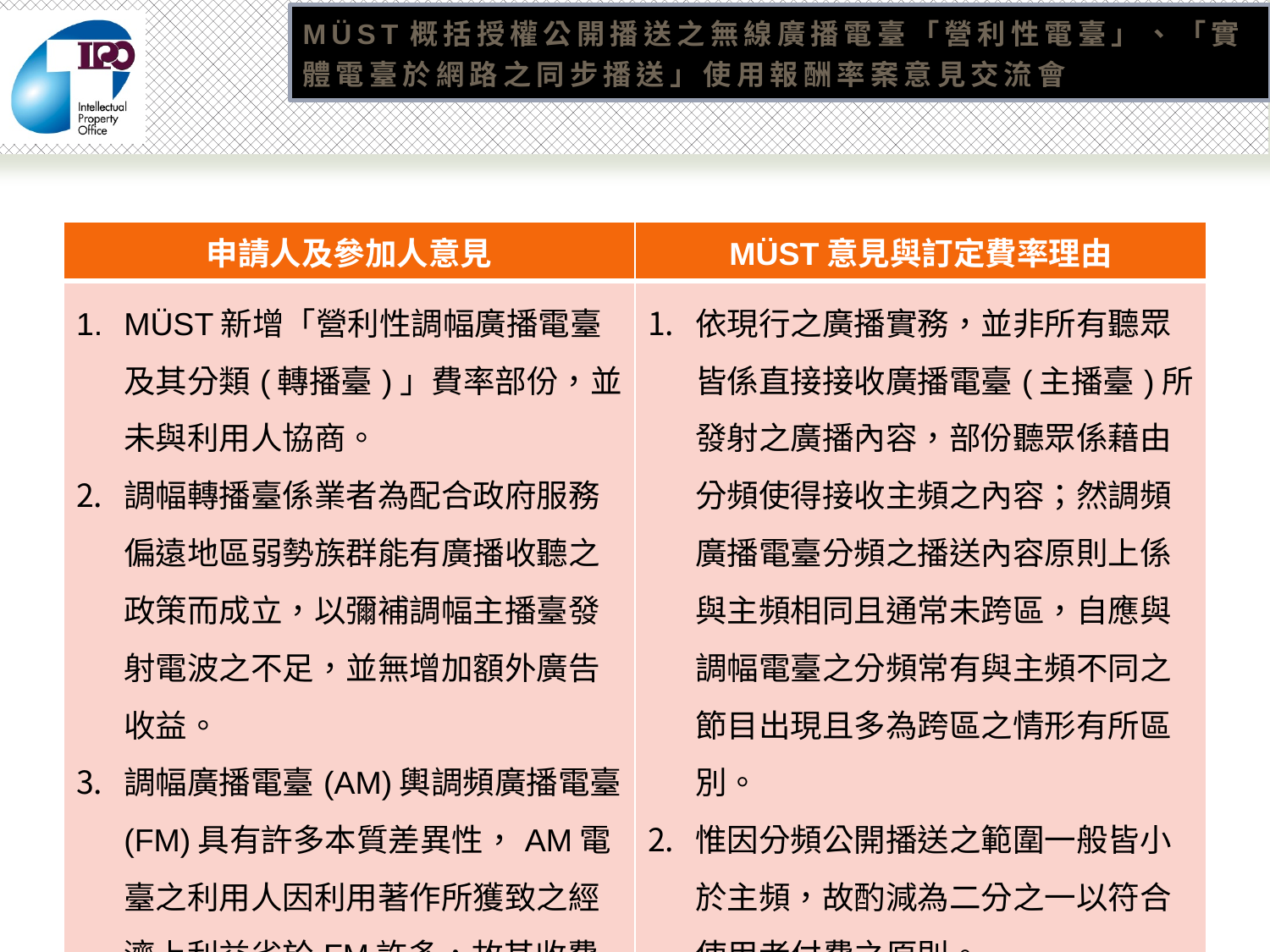

# MÜST概括授權公開播送之無線廣播電臺「營利性電臺」、「實體電臺於網路之同步播送」使用報酬率案意見交流會
| 申請人及參加人意見 | MÜST意見與訂定費率理由 |
| --- | --- |
| MÜST新增「營利性調幅廣播電臺及其分類(轉播臺)」費率部份，並未與利用人協商。 調幅轉播臺係業者為配合政府服務偏遠地區弱勢族群能有廣播收聽之政策而成立，以彌補調幅主播臺發射電波之不足，並無增加額外廣告收益。 調幅廣播電臺(AM)輿調頻廣播電臺(FM)具有許多本質差異性，AM電臺之利用人因利用著作所獲致之經濟上利益劣於FM許多，故其收費標準應低於FM電臺方屬合理。 | 依現行之廣播實務，並非所有聽眾皆係直接接收廣播電臺(主播臺)所發射之廣播內容，部份聽眾係藉由分頻使得接收主頻之內容；然調頻廣播電臺分頻之播送內容原則上係與主頻相同且通常未跨區，自應與調幅電臺之分頻常有與主頻不同之節目出現且多為跨區之情形有所區別。 惟因分頻公開播送之範圍一般皆小於主頻，故酌減為二分之一以符合使用者付費之原則。 |